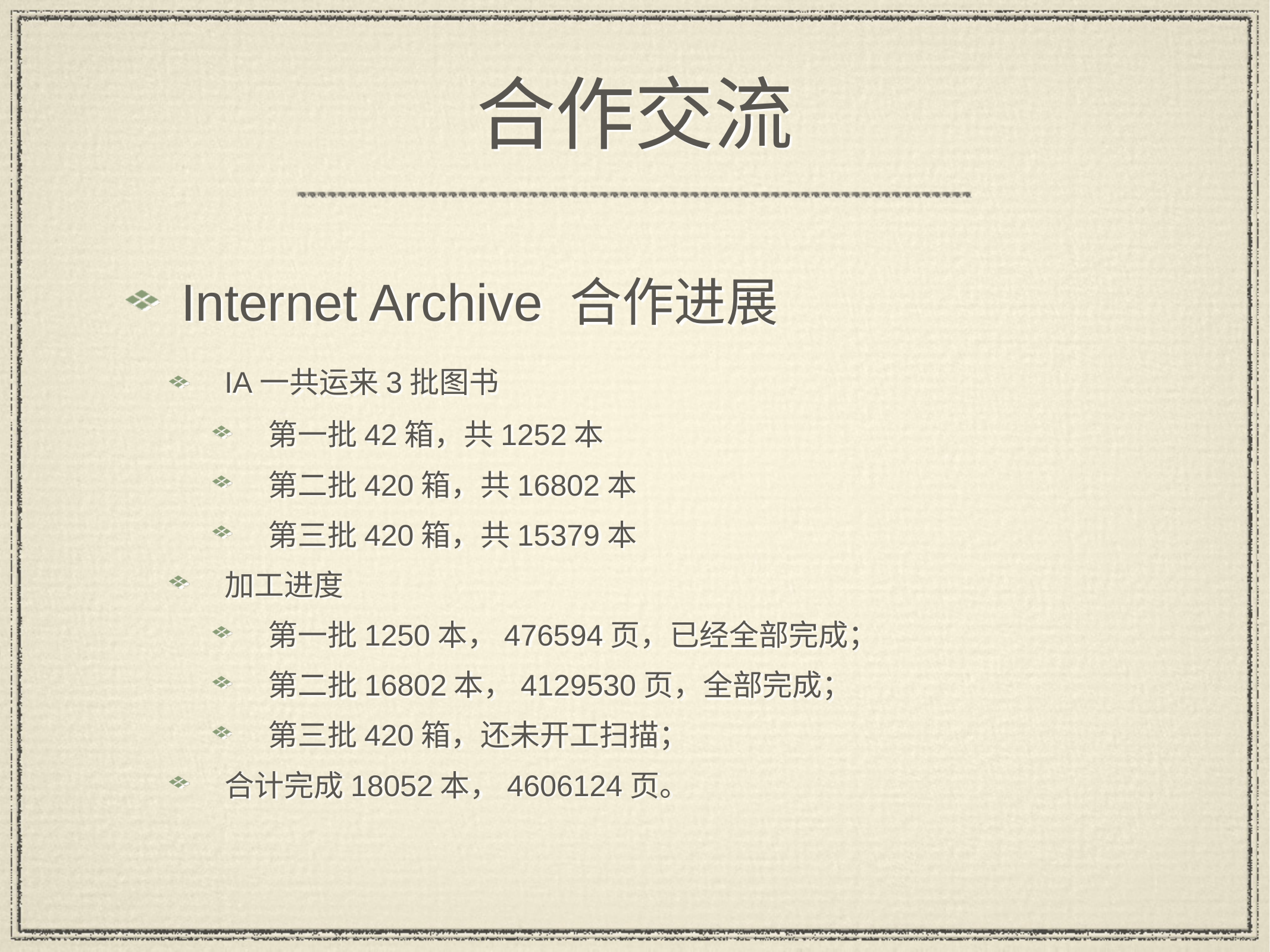

# 合作交流
Internet Archive 合作进展
IA一共运来3批图书
第一批42箱，共1252本
第二批420箱，共16802本
第三批420箱，共15379本
加工进度
第一批1250本，476594页，已经全部完成；
第二批16802本，4129530页，全部完成；
第三批420箱，还未开工扫描；
合计完成18052本，4606124页。